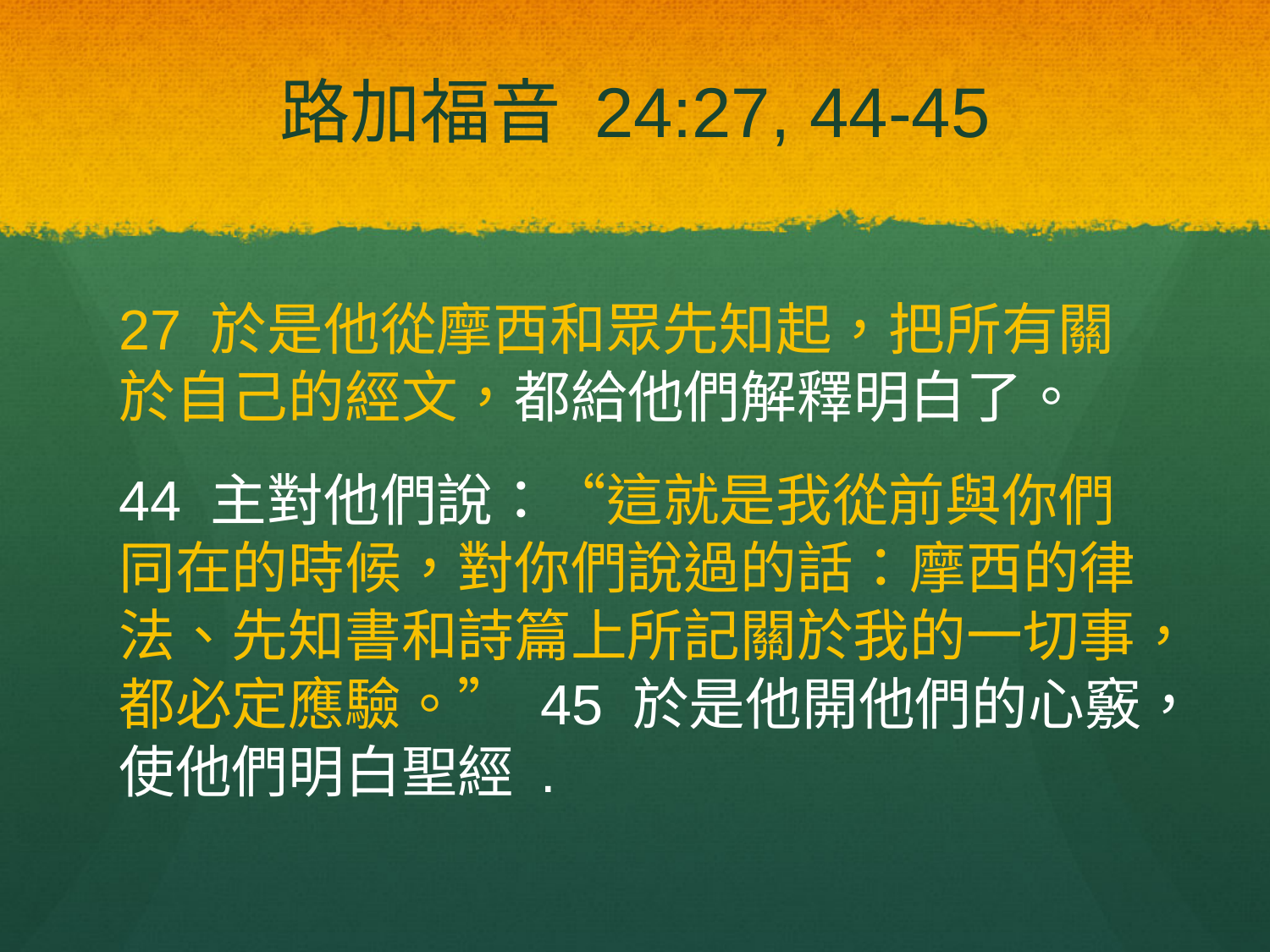

# 路加福音 24:27, 44-45
27 於是他從摩西和眾先知起，把所有關於自己的經文，都給他們解釋明白了。
44 主對他們說：“這就是我從前與你們同在的時候，對你們說過的話：摩西的律法、先知書和詩篇上所記關於我的一切事，都必定應驗。” 45 於是他開他們的心竅，使他們明白聖經 .